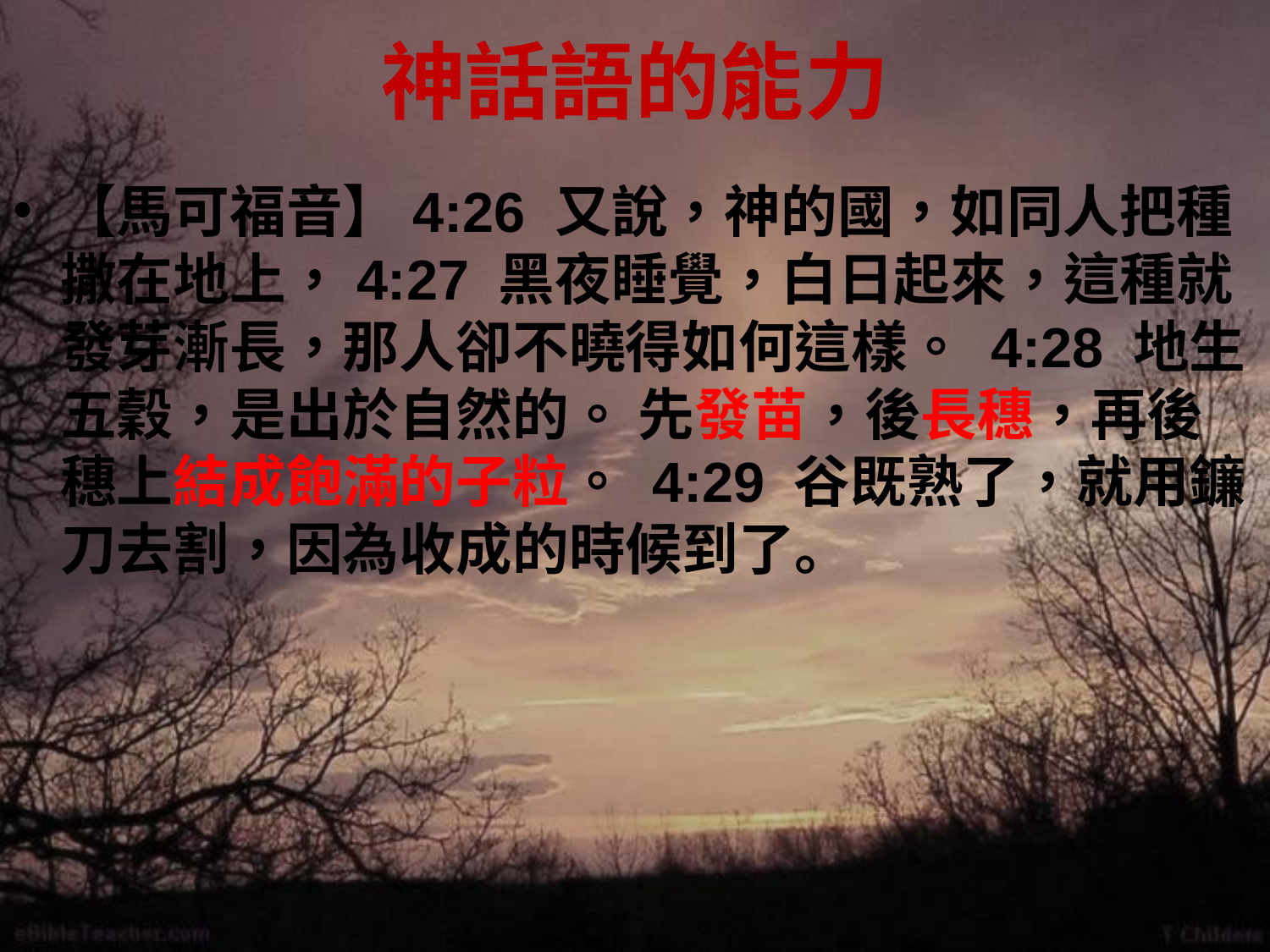

# 神話語的能力
【馬可福音】4:26 又說，神的國，如同人把種撒在地上，4:27 黑夜睡覺，白日起來，這種就發芽漸長，那人卻不曉得如何這樣。 4:28 地生五穀，是出於自然的。 先發苗，後長穗，再後穗上結成飽滿的子粒。 4:29 谷既熟了，就用鐮刀去割，因為收成的時候到了。